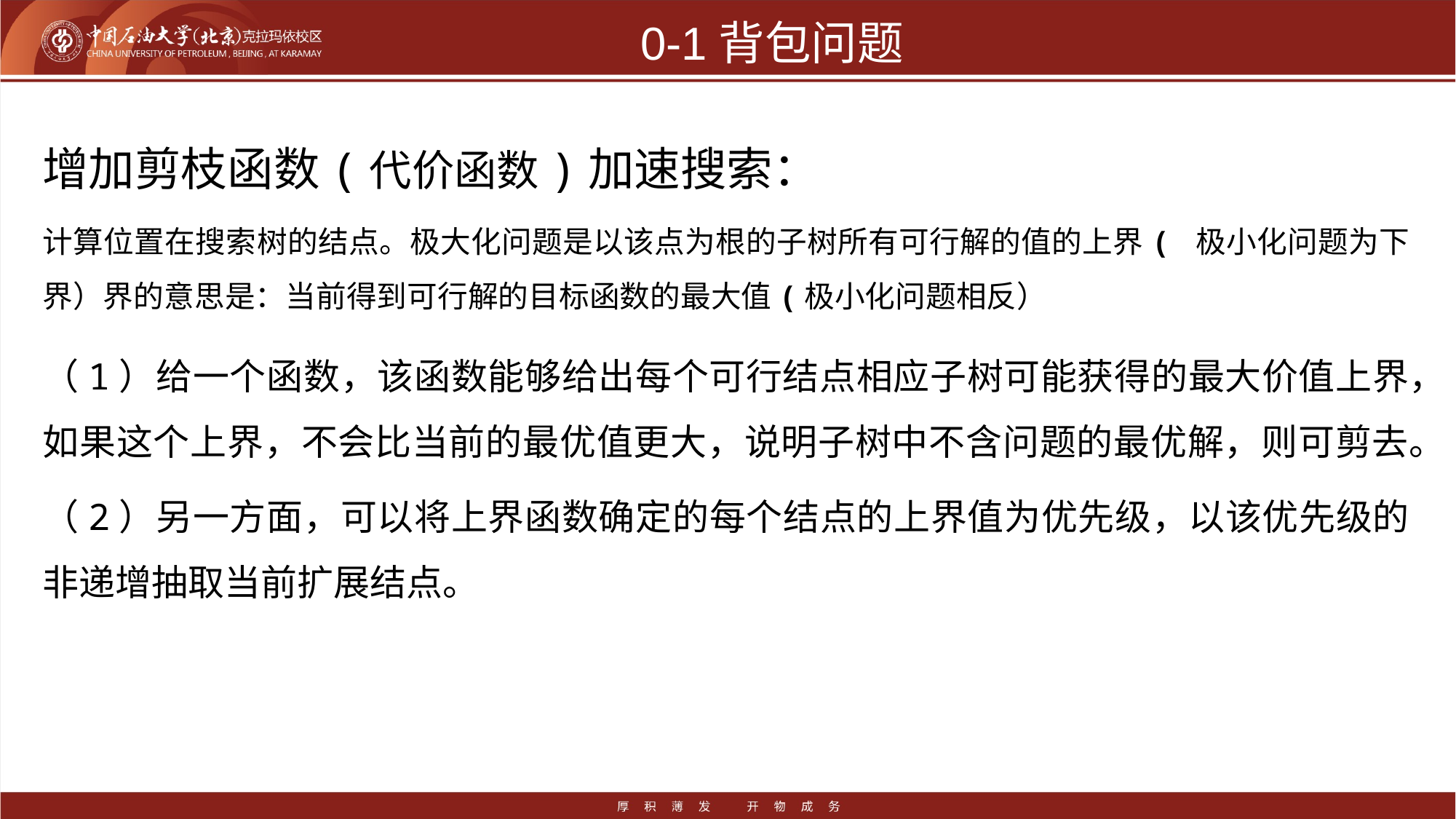

# 0-1背包问题
增加剪枝函数(代价函数)加速搜索：
计算位置在搜索树的结点。极大化问题是以该点为根的子树所有可行解的值的上界( 极小化问题为下界）界的意思是：当前得到可行解的目标函数的最大值(极小化问题相反）
（1）给一个函数，该函数能够给出每个可行结点相应子树可能获得的最大价值上界，如果这个上界，不会比当前的最优值更大，说明子树中不含问题的最优解，则可剪去。
（2）另一方面，可以将上界函数确定的每个结点的上界值为优先级，以该优先级的非递增抽取当前扩展结点。